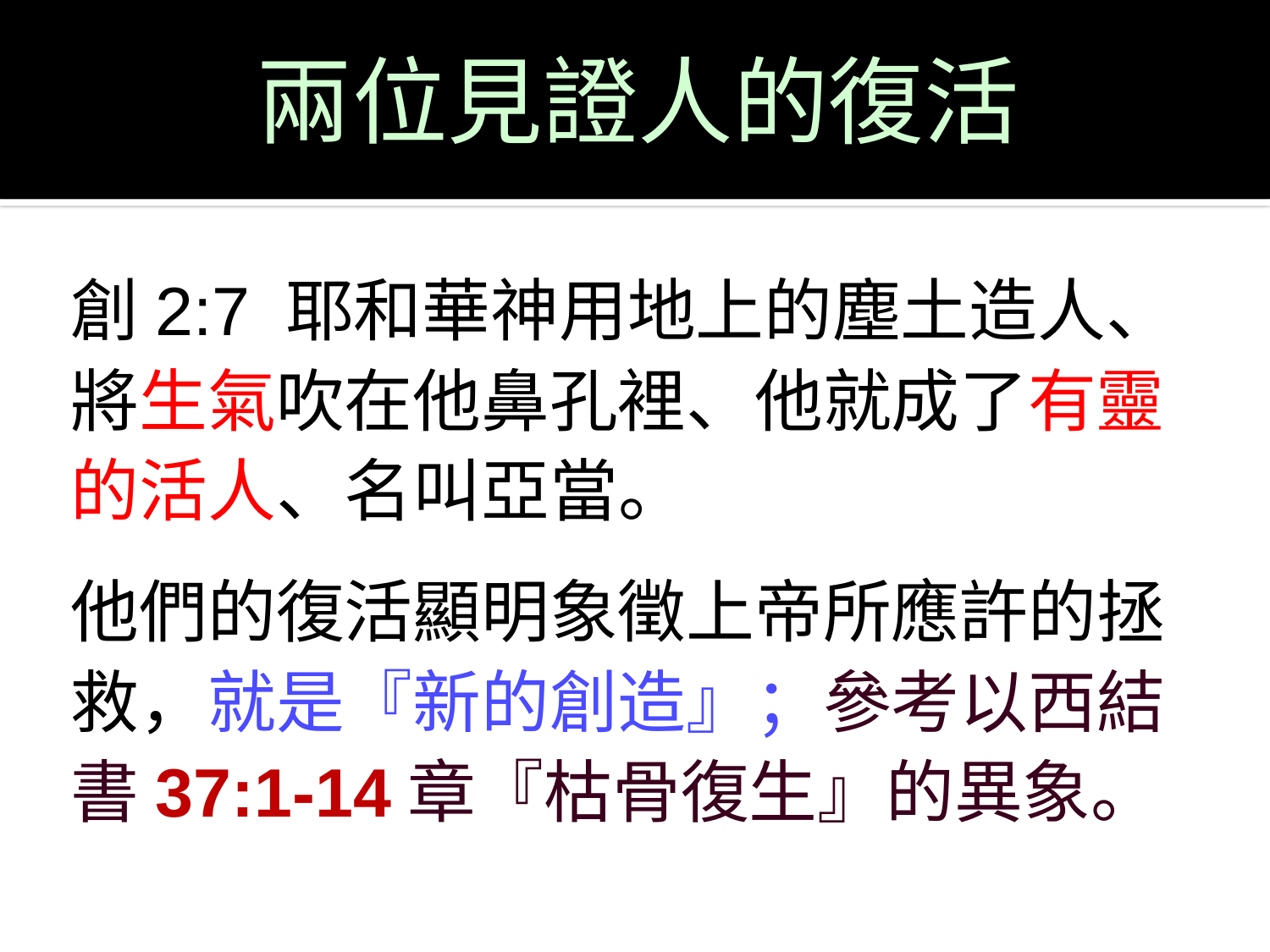

# 兩位見證人的復活
創2:7 耶和華神用地上的塵土造人、將生氣吹在他鼻孔裡、他就成了有靈的活人、名叫亞當。
他們的復活顯明象徵上帝所應許的拯救，就是『新的創造』；參考以西結書37:1-14章『枯骨復生』的異象。